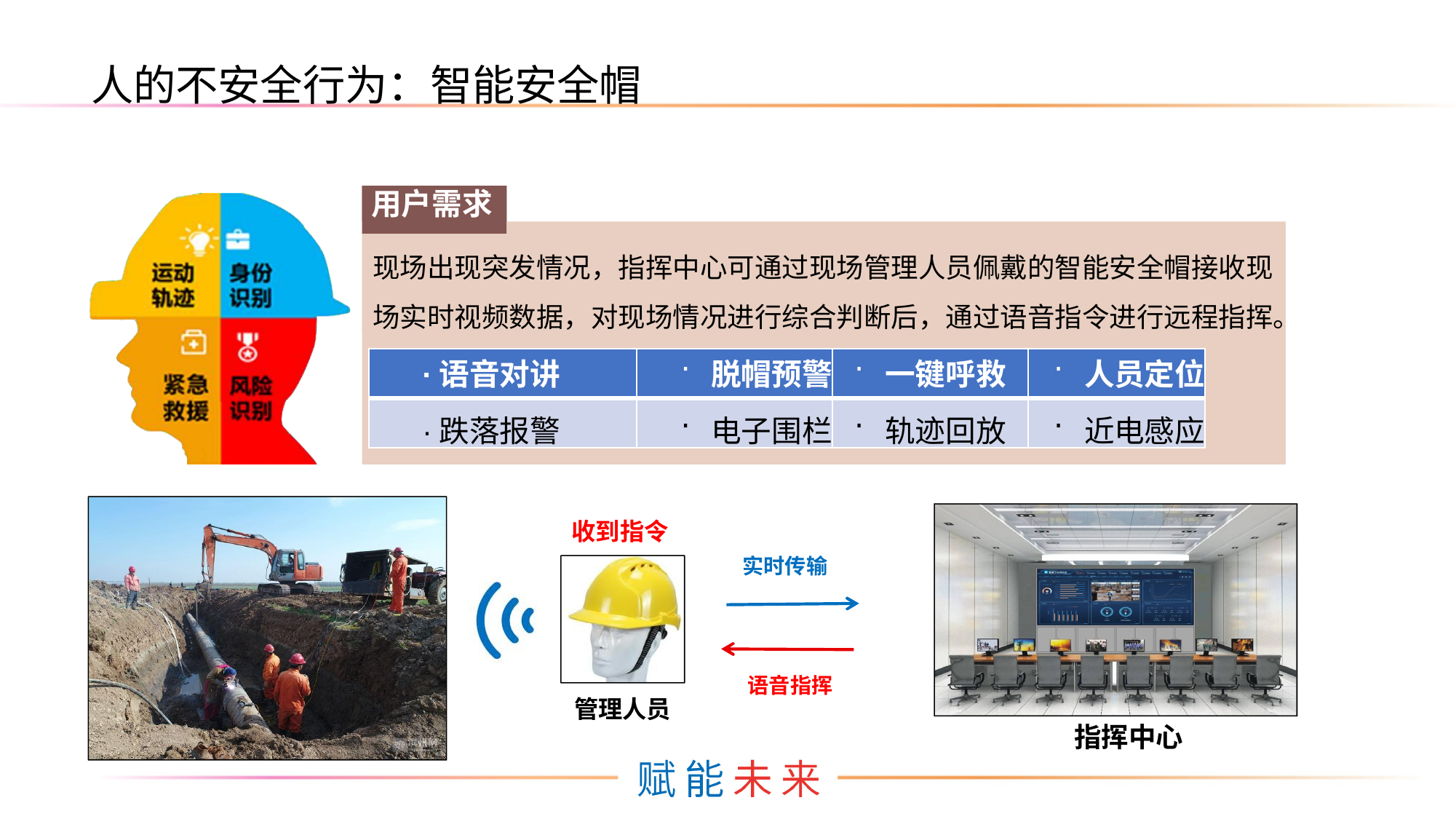

人的不安全行为：智能安全帽
用户需求

现场出现突发情况，指挥中心可通过现场管理人员佩戴的智能安全帽接收现 场实时视频数据，对现场情况进行综合判断后，通过语音指令进行远程指挥
。
| ·语音对讲 | 脱帽预警 | 一键呼救 | 人员定位 |
| --- | --- | --- | --- |
| ·跌落报警 | 电子围栏 | 轨迹回放 | 近电感应 |

收到指令
实时传输

语音指挥
管理人员
指挥中心